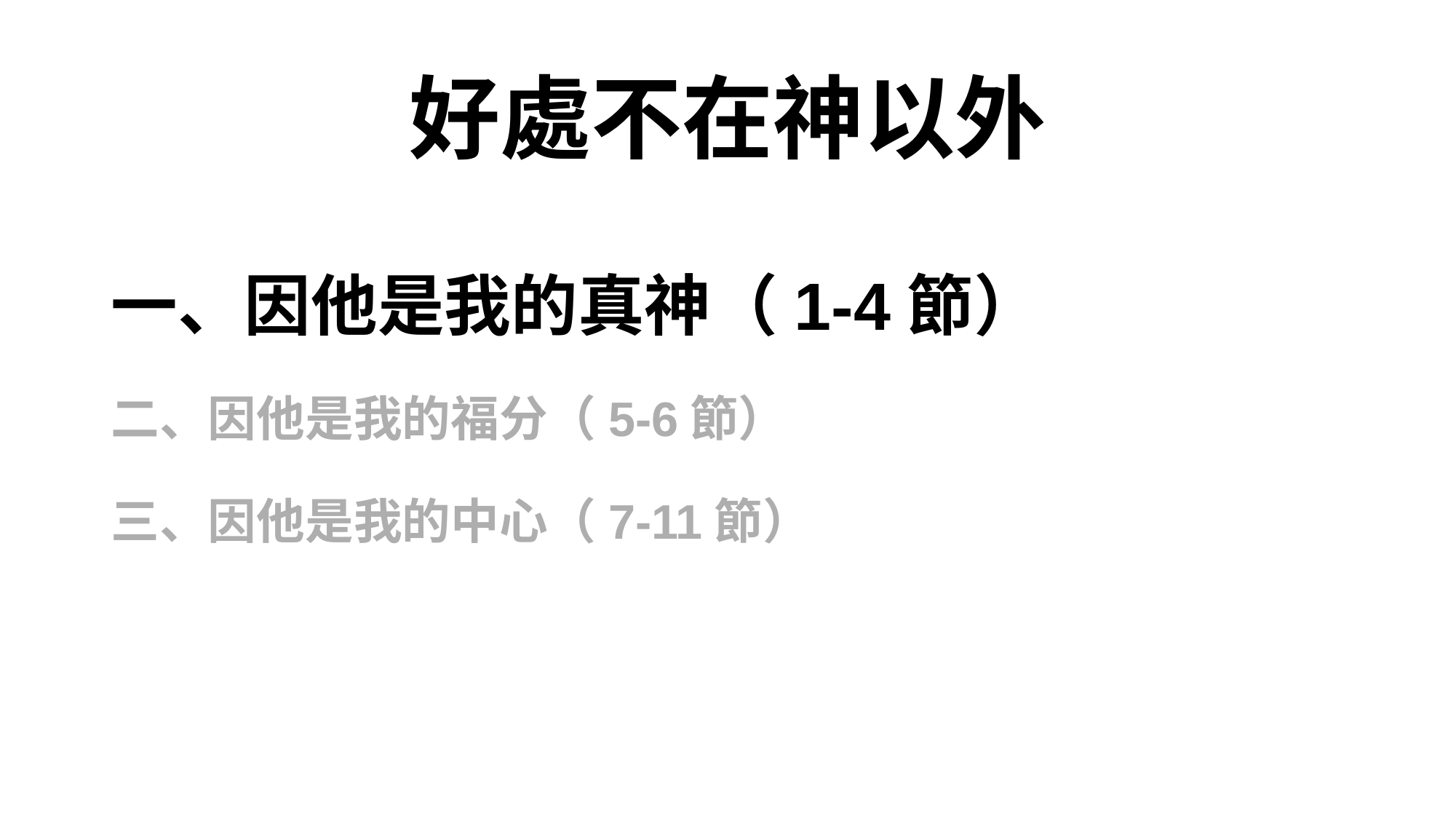

# 好處不在神以外
一、因他是我的真神（1-4節）
二、因他是我的福分（5-6節）
三、因他是我的中心（7-11節）